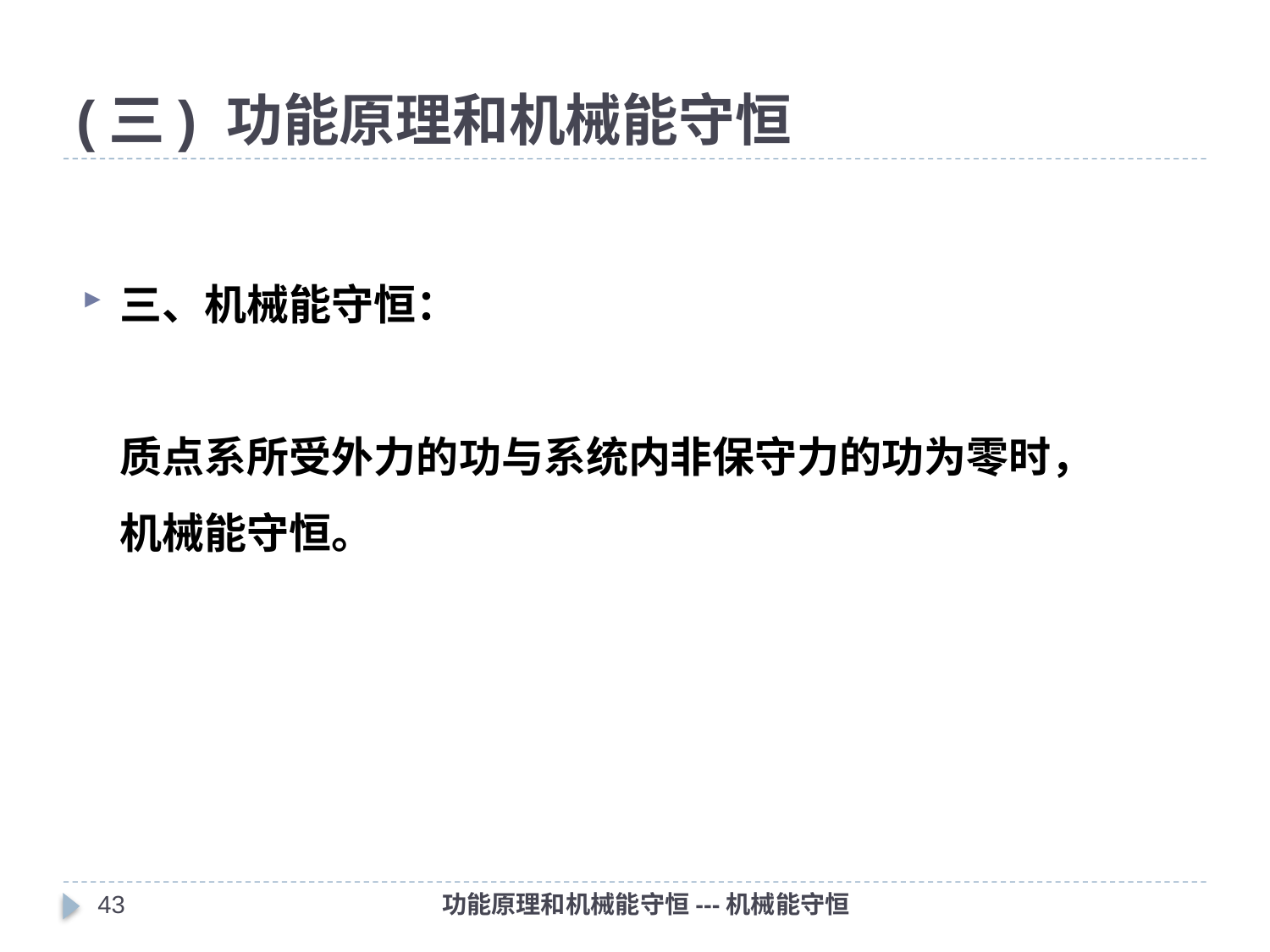

# (三) 功能原理和机械能守恒

三、机械能守恒：
质点系所受外力的功与系统内非保守力的功为零时，
机械能守恒。
43
功能原理和机械能守恒---机械能守恒